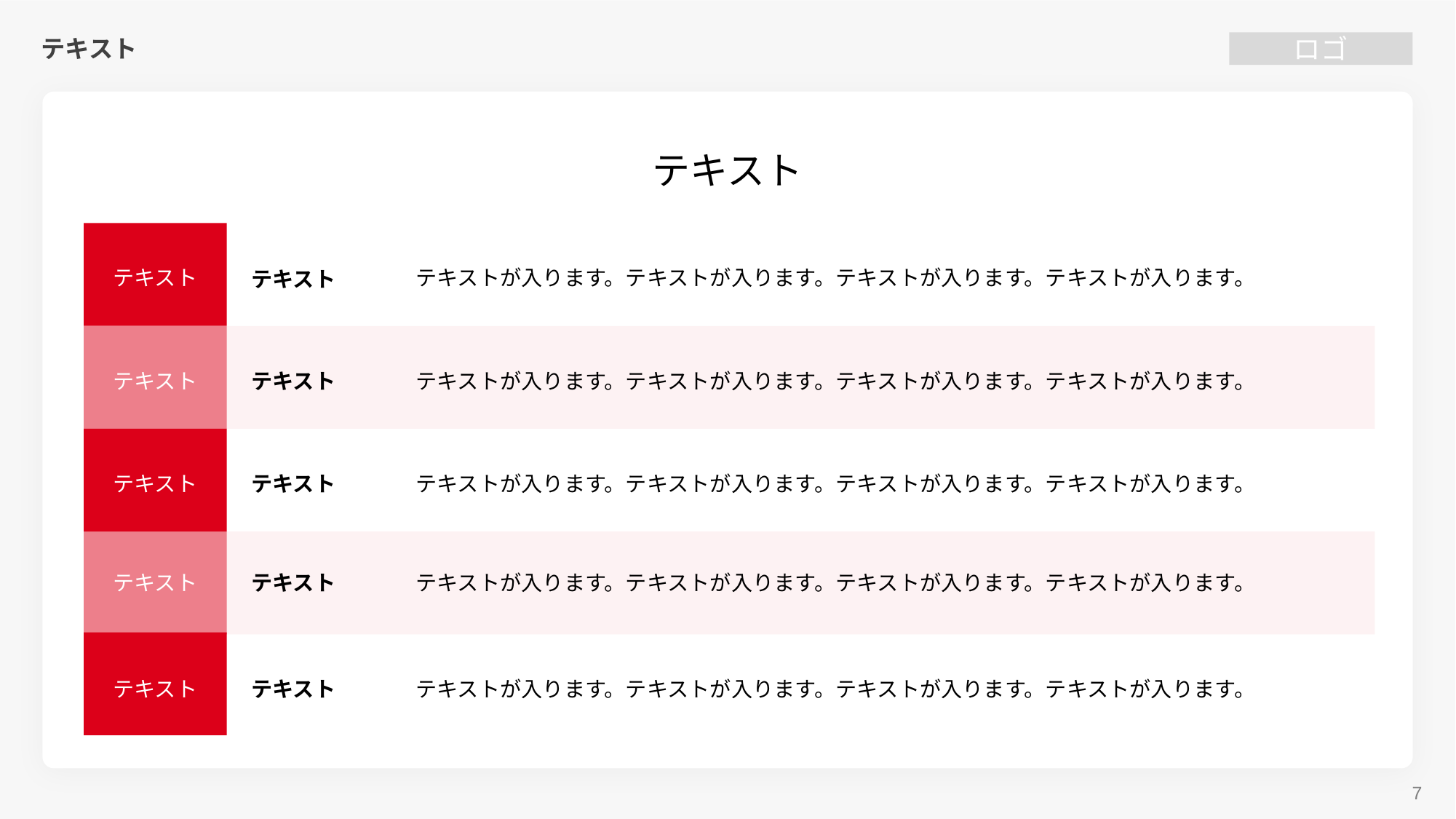

# テキスト
テキスト

テキスト
テキストが入ります。テキストが入ります。テキストが入ります。テキストが入ります。
テキスト

テキスト
テキスト
テキストが入ります。テキストが入ります。テキストが入ります。テキストが入ります。

テキスト
テキスト
テキストが入ります。テキストが入ります。テキストが入ります。テキストが入ります。

テキスト
テキスト
テキストが入ります。テキストが入ります。テキストが入ります。テキストが入ります。

テキスト
テキスト
テキストが入ります。テキストが入ります。テキストが入ります。テキストが入ります。